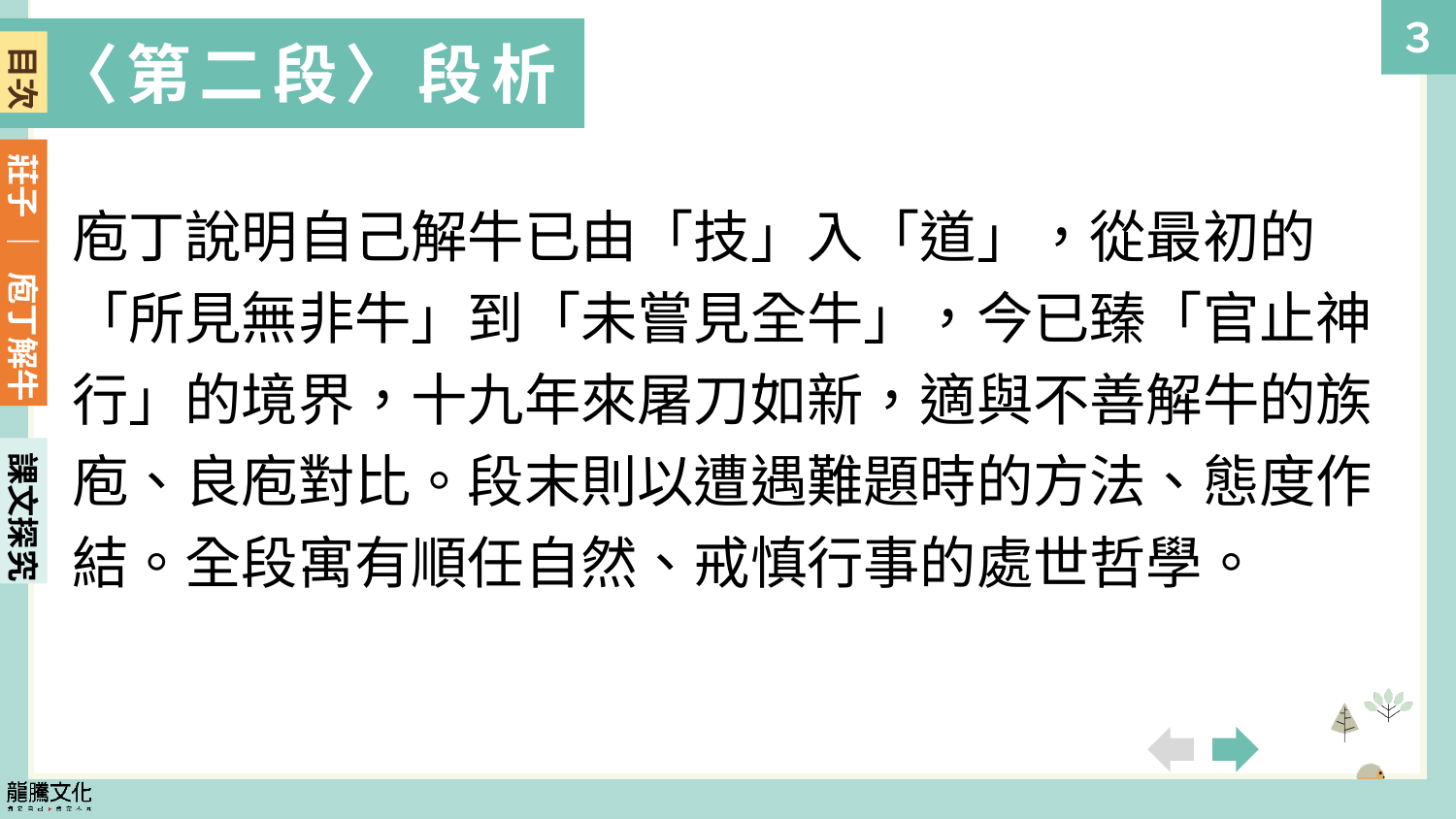

〈第二段〉段析
目次
庖丁說明自己解牛已由「技」入「道」，從最初的「所見無非牛」到「未嘗見全牛」，今已臻「官止神行」的境界，十九年來屠刀如新，適與不善解牛的族庖、良庖對比。段末則以遭遇難題時的方法、態度作結。全段寓有順任自然、戒慎行事的處世哲學。